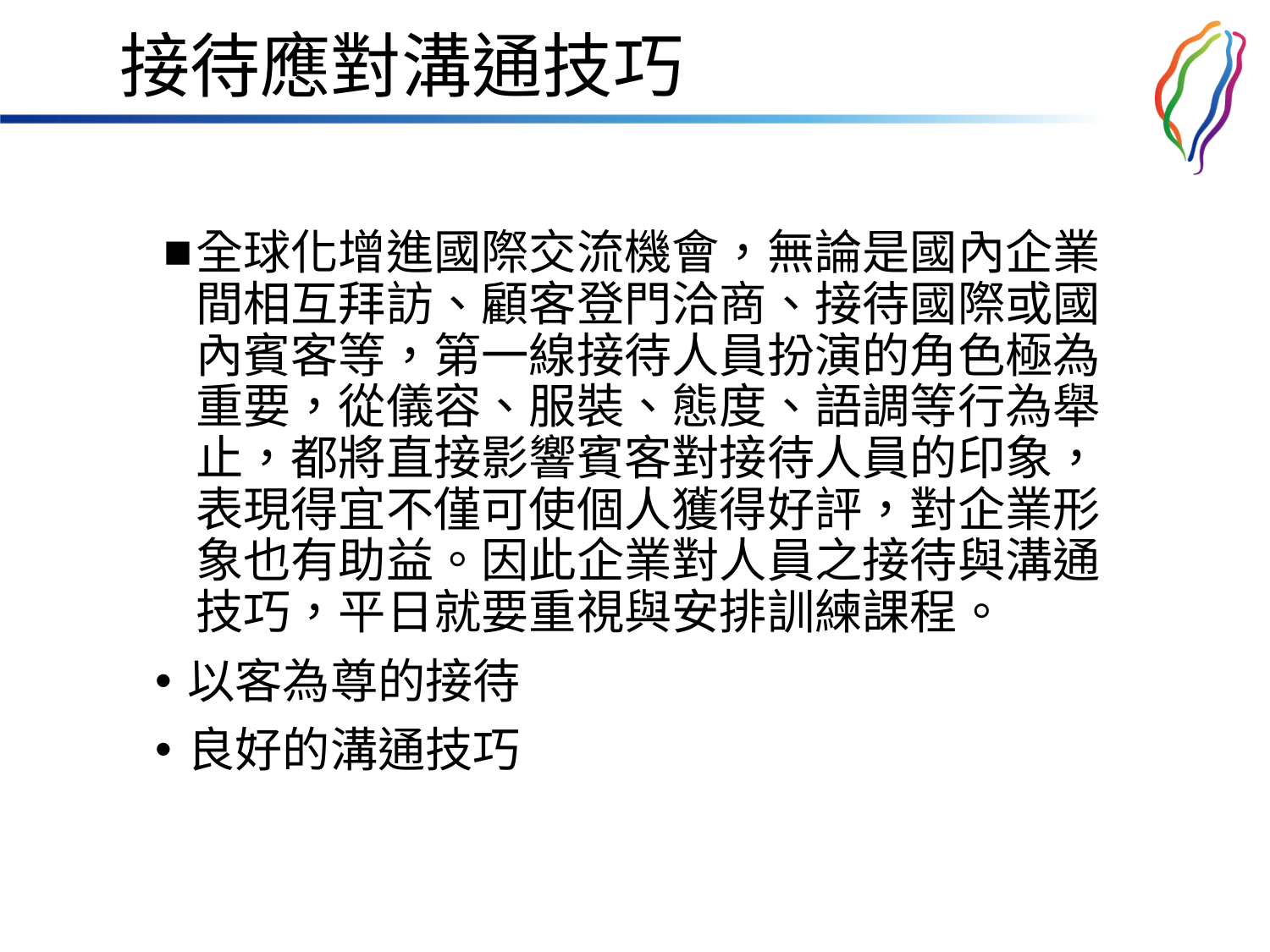

# 接待應對溝通技巧
全球化增進國際交流機會，無論是國內企業間相互拜訪、顧客登門洽商、接待國際或國內賓客等，第一線接待人員扮演的角色極為重要，從儀容、服裝、態度、語調等行為舉止，都將直接影響賓客對接待人員的印象，表現得宜不僅可使個人獲得好評，對企業形象也有助益。因此企業對人員之接待與溝通技巧，平日就要重視與安排訓練課程。
以客為尊的接待
良好的溝通技巧